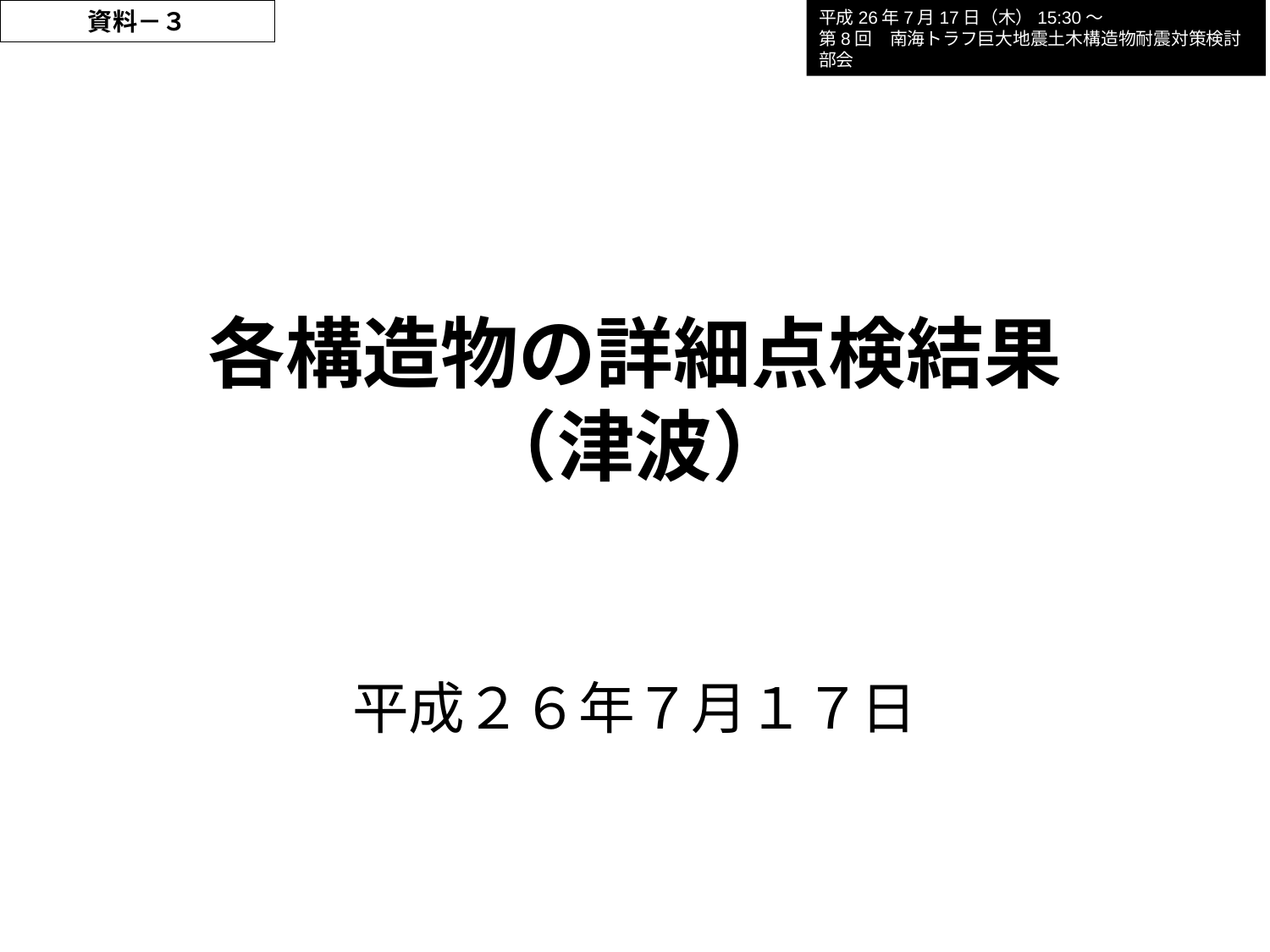

資料－３
平成26年7月17日（木）15:30～
第8回　南海トラフ巨大地震土木構造物耐震対策検討部会
# 各構造物の詳細点検結果 （津波）
平成２６年７月１７日